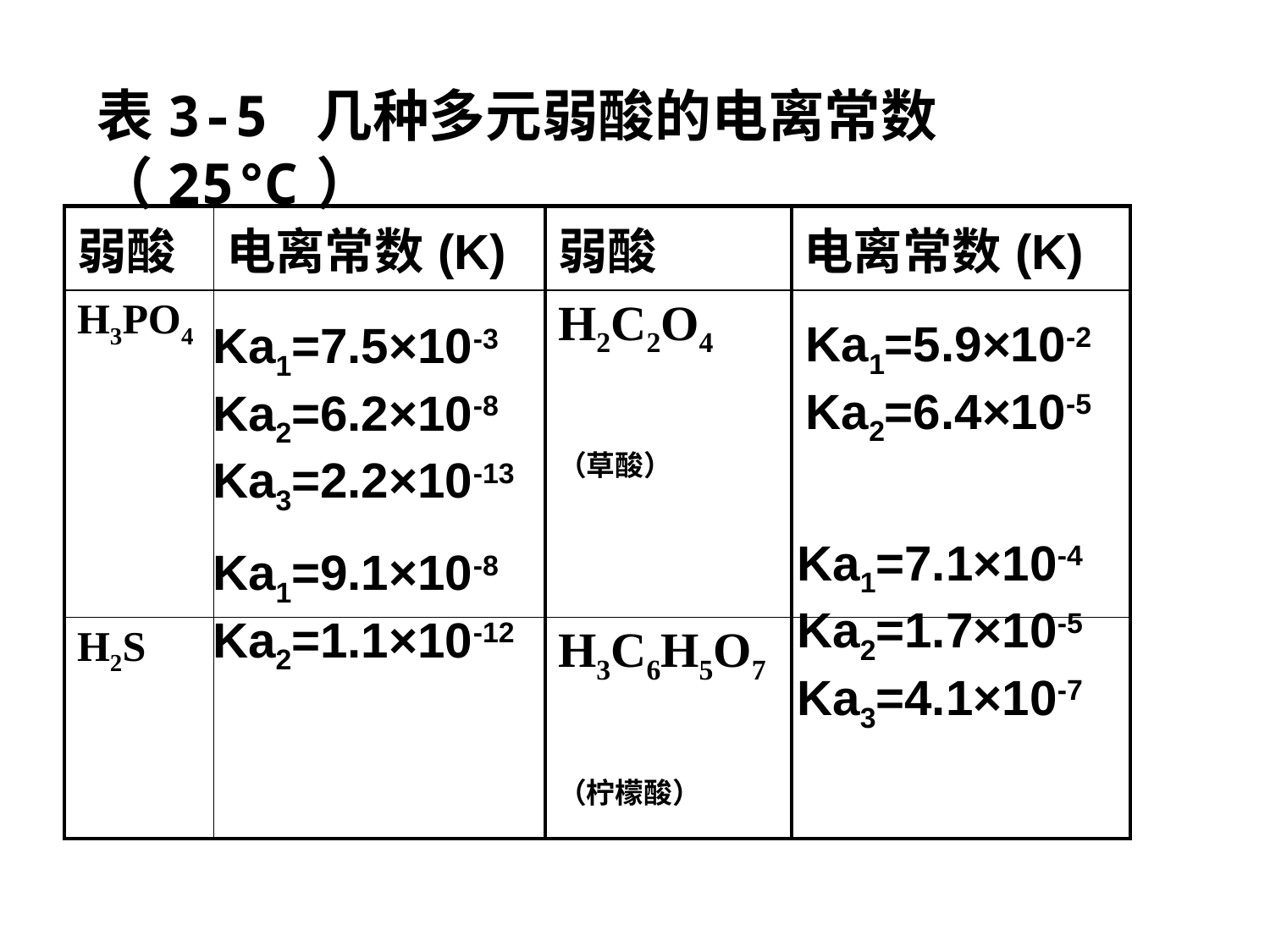

表3-5 几种多元弱酸的电离常数（25℃）
| 弱酸 | 电离常数(K) | 弱酸 | 电离常数(K) |
| --- | --- | --- | --- |
| H3PO4 |  | H2C2O4 （草酸） |  |
| H2S |  | H3C6H5O7 （柠檬酸） |  |
Ka1=5.9×10-2
Ka2=6.4×10-5
Ka1=7.5×10-3
Ka2=6.2×10-8
Ka3=2.2×10-13
Ka1=7.1×10-4
Ka2=1.7×10-5
Ka3=4.1×10-7
Ka1=9.1×10-8
Ka2=1.1×10-12